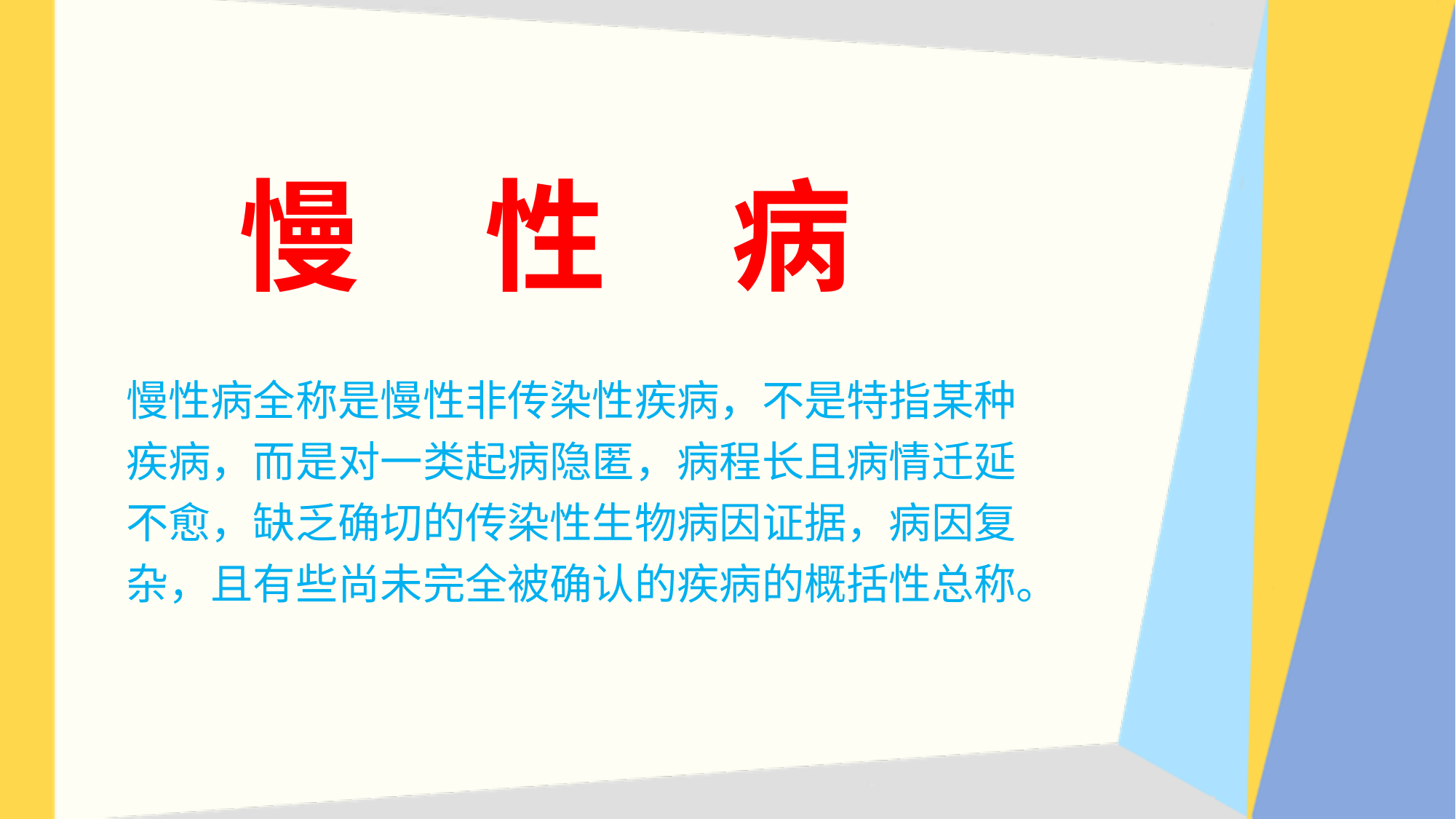

慢   性   病
慢性病全称是慢性非传染性疾病，不是特指某种疾病，而是对一类起病隐匿，病程长且病情迁延不愈，缺乏确切的传染性生物病因证据，病因复杂，且有些尚未完全被确认的疾病的概括性总称。